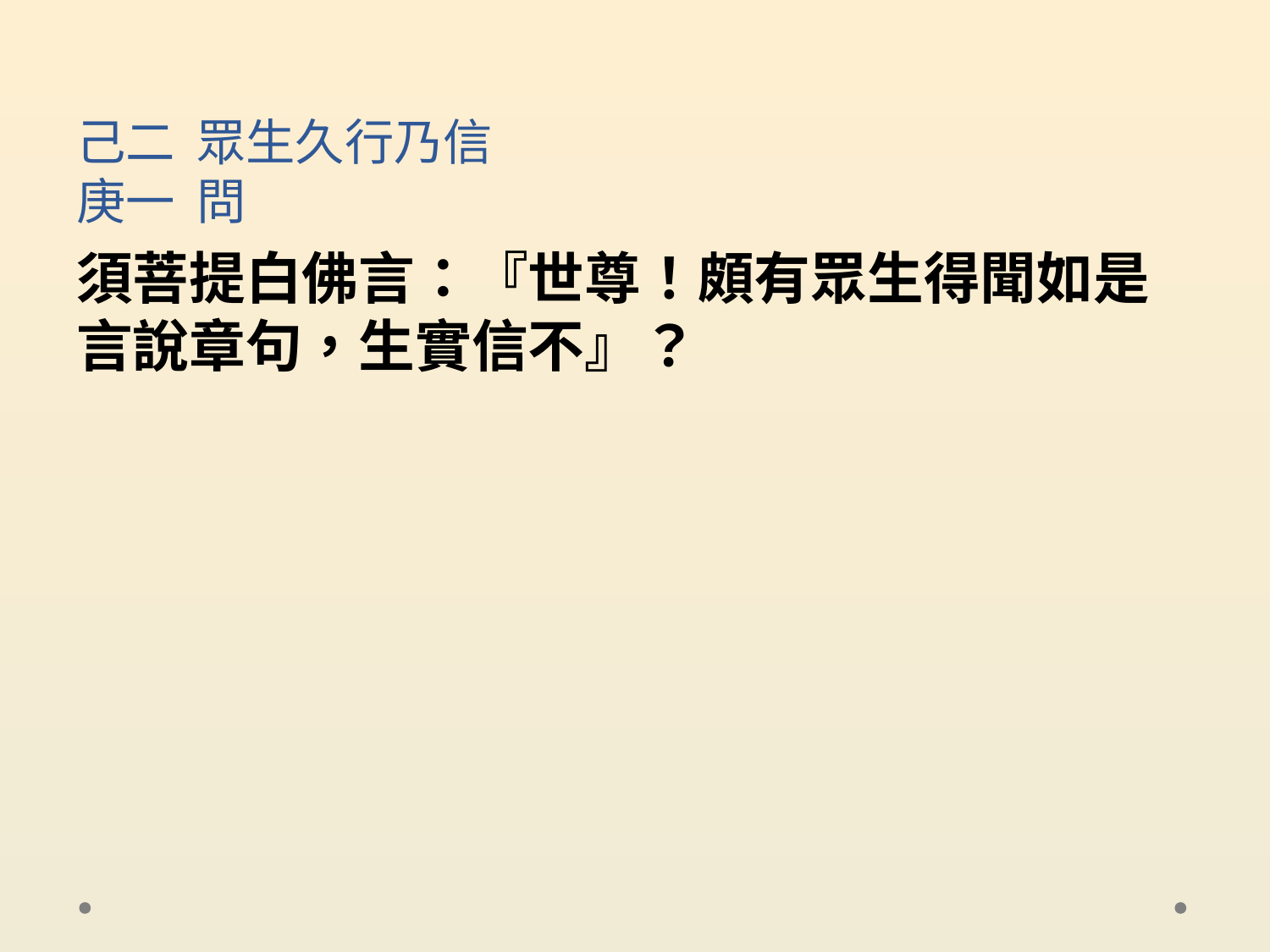

# 己二  眾生久行乃信 庚一  問
須菩提白佛言：『世尊！頗有眾生得聞如是言說章句，生實信不』？